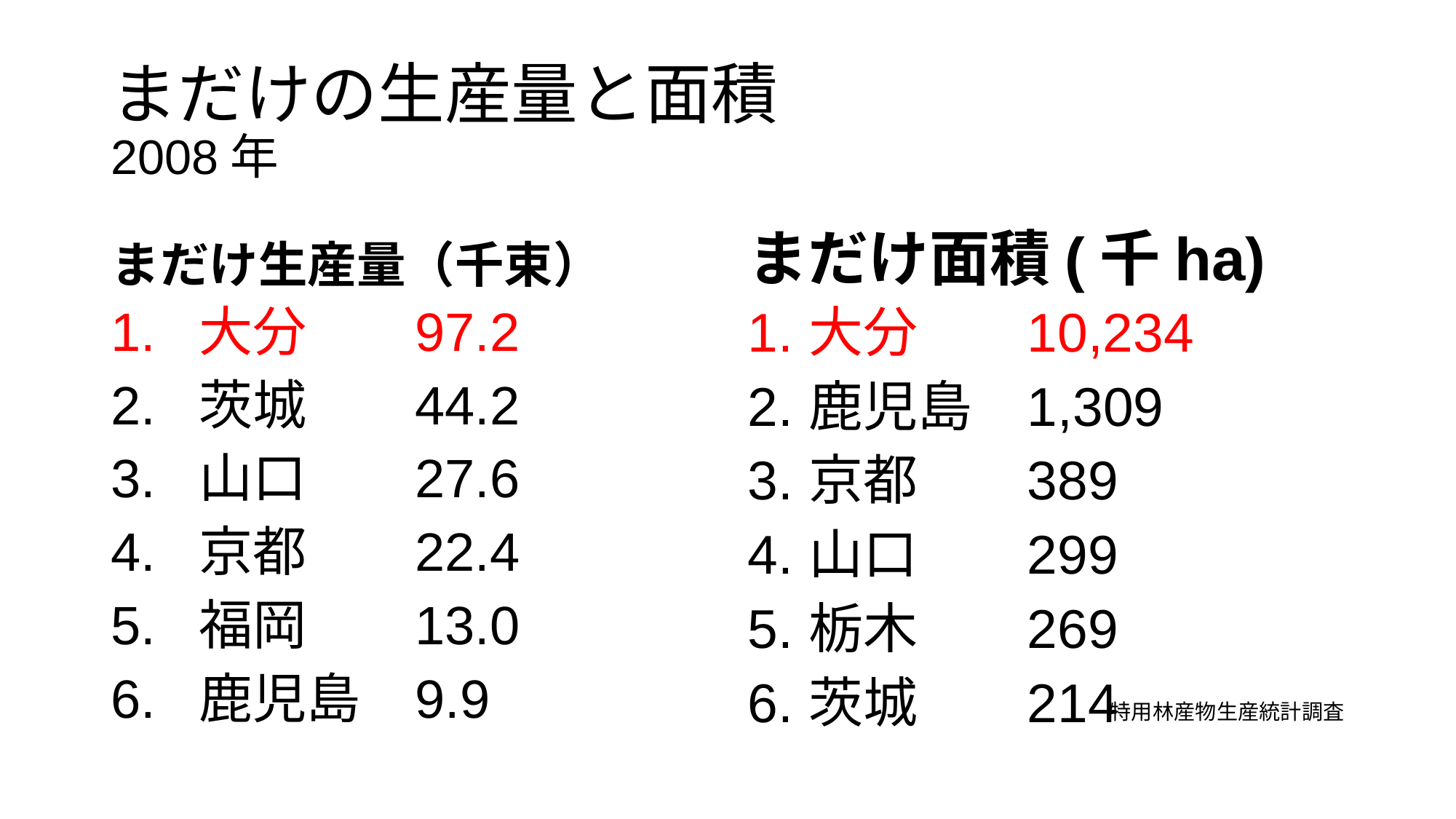

# まだけの生産量と面積 2008年
まだけ生産量（千束）
まだけ面積(千ha)
大分	97.2
茨城	44.2
山口	27.6
京都	22.4
福岡	13.0
鹿児島	9.9

大分	10,234
鹿児島	1,309
京都	389
山口	299
栃木	269
茨城	214

特用林産物生産統計調査